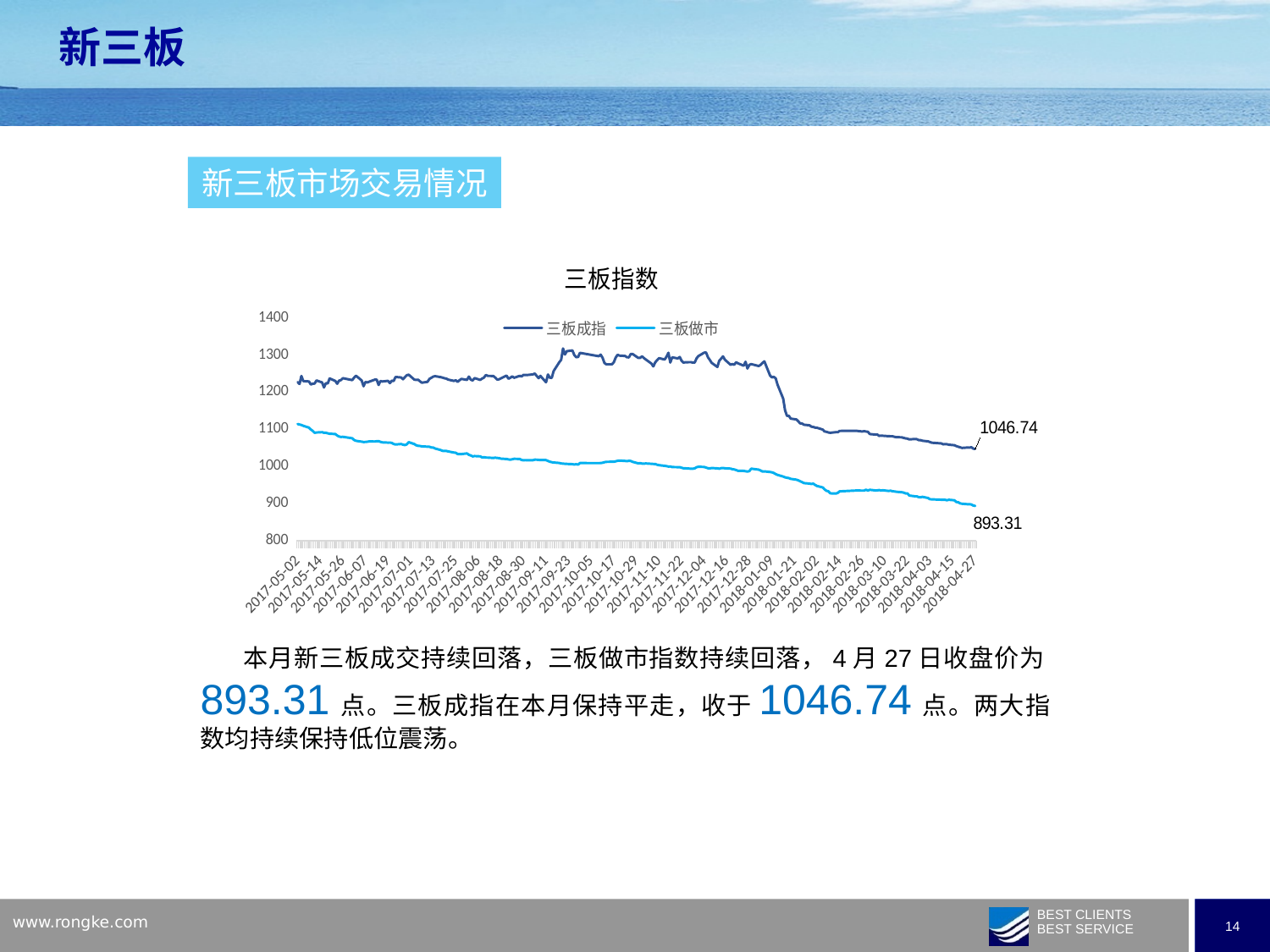

新三板
新三板市场交易情况

### Chart: 三板指数

| Category | 三板成指 | 三板做市 |
|---|---|---|
| 42857 | 1227.0285 | 1113.9573 |
| 42858 | 1221.8853 | 1112.5361 |
| 42859 | 1243.3403 | 1111.3882 |
| 42860 | 1229.3634 | 1109.0196 |
| 42863 | 1228.5894 | 1104.2718 |
| 42864 | 1220.4136 | 1099.1127 |
| 42865 | 1222.5957 | 1095.2433 |
| 42866 | 1222.94 | 1090.2227 |
| 42867 | 1231.2514 | 1091.1149 |
| 42870 | 1225.9148 | 1091.8086 |
| 42871 | 1212.515 | 1090.2603 |
| 42872 | 1224.0096 | 1090.2663 |
| 42873 | 1223.2518 | 1088.7596 |
| 42874 | 1236.816 | 1087.5661 |
| 42877 | 1229.883 | 1086.9017 |
| 42878 | 1222.3901 | 1082.7958 |
| 42879 | 1230.8488 | 1080.0739 |
| 42880 | 1232.2749 | 1079.0629 |
| 42881 | 1237.2821 | 1079.398 |
| 42886 | 1232.2135 | 1075.4707 |
| 42887 | 1238.7858 | 1070.7216 |
| 42888 | 1244.0677 | 1068.5134 |
| 42891 | 1231.289 | 1066.2994 |
| 42892 | 1215.6647 | 1065.3877 |
| 42893 | 1227.2003 | 1065.5672 |
| 42894 | 1225.8973 | 1066.2014 |
| 42895 | 1227.8943 | 1067.0203 |
| 42898 | 1233.4553 | 1066.6736 |
| 42899 | 1233.5225 | 1067.5424 |
| 42900 | 1219.0428 | 1067.6561 |
| 42901 | 1229.648 | 1065.8771 |
| 42902 | 1228.5179 | 1064.4338 |
| 42905 | 1230.2553 | 1063.6681 |
| 42906 | 1224.1447 | 1063.8946 |
| 42907 | 1230.6059 | 1062.8843 |
| 42908 | 1229.683 | 1059.9331 |
| 42909 | 1240.6195 | 1058.7911 |
| 42912 | 1239.3124 | 1059.9893 |
| 42913 | 1234.5176 | 1058.1994 |
| 42914 | 1240.2497 | 1056.9615 |
| 42915 | 1245.4273 | 1059.1116 |
| 42916 | 1246.7878 | 1064.9162 |
| 42919 | 1233.4757 | 1059.8881 |
| 42920 | 1232.7297 | 1056.4465 |
| 42921 | 1233.2571 | 1055.1447 |
| 42922 | 1228.9952 | 1054.6528 |
| 42923 | 1225.2022 | 1053.6836 |
| 42926 | 1227.5466 | 1052.8757 |
| 42927 | 1235.3357 | 1052.6178 |
| 42928 | 1238.478 | 1050.6368 |
| 42929 | 1241.5741 | 1050.5333 |
| 42930 | 1242.8968 | 1047.9933 |
| 42933 | 1240.1457 | 1043.6623 |
| 42934 | 1238.8997 | 1041.516 |
| 42935 | 1237.2237 | 1041.3723 |
| 42936 | 1236.339 | 1041.2207 |
| 42937 | 1233.5187 | 1040.0413 |
| 42940 | 1230.0727 | 1037.0105 |
| 42941 | 1231.7079 | 1036.3538 |
| 42942 | 1227.4994 | 1033.0561 |
| 42943 | 1231.7843 | 1032.6787 |
| 42944 | 1235.5033 | 1032.7366 |
| 42947 | 1232.7176 | 1034.5982 |
| 42948 | 1241.7571 | 1030.8343 |
| 42949 | 1233.4447 | 1029.1168 |
| 42950 | 1231.1286 | 1026.5846 |
| 42951 | 1237.5721 | 1027.4973 |
| 42954 | 1232.8329 | 1026.7138 |
| 42955 | 1236.2379 | 1023.8259 |
| 42956 | 1239.0714 | 1024.5144 |
| 42957 | 1245.852 | 1023.5039 |
| 42958 | 1243.4795 | 1023.3151 |
| 42961 | 1243.3284 | 1022.4429 |
| 42962 | 1239.0223 | 1023.2299 |
| 42963 | 1233.5935 | 1022.3933 |
| 42964 | 1234.3947 | 1022.0344 |
| 42965 | 1237.0081 | 1020.5162 |
| 42968 | 1244.2966 | 1019.5931 |
| 42969 | 1236.0538 | 1018.534 |
| 42970 | 1238.3624 | 1017.8426 |
| 42971 | 1242.4238 | 1018.9147 |
| 42972 | 1238.3897 | 1020.0886 |
| 42975 | 1243.6567 | 1019.7402 |
| 42976 | 1242.054 | 1017.0793 |
| 42977 | 1246.3866 | 1016.0955 |
| 42978 | 1245.9099 | 1016.5639 |
| 42979 | 1245.9812 | 1016.0234 |
| 42982 | 1247.5663 | 1016.3427 |
| 42983 | 1249.8047 | 1017.8014 |
| 42984 | 1243.5189 | 1017.7124 |
| 42985 | 1237.5094 | 1017.1043 |
| 42986 | 1243.4756 | 1016.7988 |
| 42989 | 1226.3758 | 1016.5716 |
| 42990 | 1247.2669 | 1014.3102 |
| 42991 | 1238.6404 | 1012.2835 |
| 42992 | 1238.1956 | 1010.9874 |
| 42993 | 1256.4182 | 1010.2157 |
| 42996 | 1280.1988 | 1008.99 |
| 42997 | 1286.8138 | 1007.6411 |
| 42998 | 1317.445 | 1007.2147 |
| 42999 | 1301.1417 | 1006.7288 |
| 43000 | 1310.0014 | 1006.4489 |
| 43003 | 1312.2306 | 1005.6576 |
| 43004 | 1299.8535 | 1004.8394 |
| 43005 | 1293.977 | 1005.5217 |
| 43006 | 1294.4135 | 1004.5607 |
| 43007 | 1305.5709 | 1008.7093 |
| 43017 | 1296.5622 | 1008.5101 |
| 43018 | 1300.7253 | 1008.7099 |
| 43019 | 1292.4796 | 1009.5078 |
| 43020 | 1278.2711 | 1010.9793 |
| 43021 | 1274.798 | 1011.9108 |
| 43024 | 1274.7126 | 1012.1782 |
| 43025 | 1280.0924 | 1012.185 |
| 43026 | 1292.8949 | 1013.375 |
| 43027 | 1300.5199 | 1014.7019 |
| 43028 | 1298.2325 | 1015.3607 |
| 43031 | 1297.1787 | 1014.3342 |
| 43032 | 1293.7866 | 1013.695 |
| 43033 | 1293.4133 | 1014.7371 |
| 43034 | 1302.5999 | 1014.1387 |
| 43035 | 1302.5466 | 1011.8712 |
| 43038 | 1291.9331 | 1007.9267 |
| 43039 | 1292.2316 | 1008.5759 |
| 43040 | 1296.1406 | 1007.1412 |
| 43041 | 1291.5472 | 1007.0806 |
| 43042 | 1287.7175 | 1007.6043 |
| 43045 | 1276.6085 | 1006.7033 |
| 43046 | 1269.0747 | 1006.2288 |
| 43047 | 1280.0825 | 1006.1402 |
| 43048 | 1286.0379 | 1004.0378 |
| 43049 | 1291.3225 | 1003.0775 |
| 43052 | 1287.6752 | 1001.1181 |
| 43053 | 1295.2601 | 1000.437 |
| 43054 | 1305.9169 | 999.3193 |
| 43055 | 1279.5346 | 999.5352 |
| 43056 | 1293.5352 | 997.92 |
| 43059 | 1290.6967 | 997.5869 |
| 43060 | 1294.4308 | 997.6781 |
| 43061 | 1284.3669 | 996.0526 |
| 43062 | 1279.2048 | 994.533 |
| 43063 | 1280.2614 | 994.5961 |
| 43066 | 1280.6019 | 993.4337 |
| 43067 | 1279.2841 | 993.4885 |
| 43068 | 1279.707 | 994.467 |
| 43069 | 1291.3077 | 997.6082 |
| 43070 | 1297.0959 | 998.5208 |
| 43073 | 1306.1088 | 998.1925 |
| 43074 | 1306.6491 | 996.3726 |
| 43075 | 1293.7567 | 994.8702 |
| 43076 | 1286.6553 | 994.2197 |
| 43077 | 1278.8489 | 995.3943 |
| 43080 | 1267.6423 | 994.4002 |
| 43081 | 1284.0504 | 993.506 |
| 43082 | 1290.0231 | 994.9053 |
| 43083 | 1296.2297 | 995.4589 |
| 43084 | 1287.3161 | 994.5935 |
| 43087 | 1273.586 | 993.7503 |
| 43088 | 1275.4402 | 992.0838 |
| 43089 | 1273.7082 | 991.4653 |
| 43090 | 1280.3214 | 989.8221 |
| 43091 | 1277.4677 | 987.8741 |
| 43094 | 1270.9753 | 987.5304 |
| 43095 | 1281.6435 | 986.6085 |
| 43096 | 1263.4703 | 985.9451 |
| 43097 | 1273.2676 | 986.8445 |
| 43098 | 1275.3188 | 993.6477 |
| 43102 | 1270.1745 | 990.9118 |
| 43103 | 1273.1795 | 988.6564 |
| 43104 | 1278.6736 | 985.9004 |
| 43105 | 1282.7068 | 986.2818 |
| 43108 | 1244.7353 | 984.6371 |
| 43109 | 1239.6523 | 983.7531 |
| 43110 | 1240.8833 | 981.8612 |
| 43111 | 1236.9556 | 978.9766 |
| 43112 | 1219.8473 | 976.7381 |
| 43115 | 1182.1658 | 972.3446 |
| 43116 | 1151.0545 | 970.2391 |
| 43117 | 1135.8963 | 969.0551 |
| 43118 | 1136.1588 | 968.1117 |
| 43119 | 1128.5279 | 966.1722 |
| 43122 | 1126.3135 | 963.8852 |
| 43123 | 1121.4158 | 962.1239 |
| 43124 | 1115.6021 | 959.6523 |
| 43125 | 1115.2102 | 957.3519 |
| 43126 | 1111.9839 | 954.6798 |
| 43129 | 1110.4597 | 953.4218 |
| 43130 | 1106.8105 | 952.3397 |
| 43131 | 1105.9714 | 953.266 |
| 43132 | 1104.2439 | 949.5794 |
| 43133 | 1103.8412 | 946.8542 |
| 43136 | 1099.0453 | 942.9868 |
| 43137 | 1093.7043 | 937.7669 |
| 43138 | 1092.7365 | 933.8386 |
| 43139 | 1091.0519 | 932.8071 |
| 43140 | 1090.2645 | 927.0582 |
| 43143 | 1091.8343 | 926.519 |
| 43144 | 1091.7103 | 928.3394 |
| 43145 | 1095.2087 | 932.479 |
| 43153 | 1095.2986 | 934.5669 |
| 43154 | 1095.6902 | 934.7109 |
| 43157 | 1093.6109 | 934.4801 |
| 43158 | 1094.5199 | 934.4642 |
| 43159 | 1093.6236 | 936.7986 |
| 43160 | 1092.923 | 934.7071 |
| 43161 | 1086.689 | 936.624 |
| 43164 | 1085.3519 | 934.9333 |
| 43165 | 1085.5463 | 935.1528 |
| 43166 | 1081.8428 | 935.867 |
| 43167 | 1082.4391 | 934.9009 |
| 43168 | 1082.1685 | 935.3679 |
| 43171 | 1081.0396 | 933.5789 |
| 43172 | 1080.985 | 934.225 |
| 43173 | 1080.9953 | 932.9259 |
| 43174 | 1079.5119 | 932.1896 |
| 43175 | 1078.3661 | 931.3597 |
| 43178 | 1078.0331 | 930.0713 |
| 43179 | 1076.4718 | 929.0984 |
| 43180 | 1075.205 | 927.0407 |
| 43181 | 1074.4482 | 927.1664 |
| 43182 | 1072.2827 | 921.1842 |
| 43185 | 1073.5813 | 919.223 |
| 43186 | 1072.9488 | 919.1009 |
| 43187 | 1070.5603 | 916.9404 |
| 43188 | 1070.2889 | 916.4316 |
| 43189 | 1068.761 | 917.6504 |
| 43192 | 1067.0749 | 914.4686 |
| 43193 | 1065.2428 | 911.2972 |
| 43194 | 1063.5101 | 911.0306 |
| 43199 | 1061.5231 | 909.9073 |
| 43200 | 1059.1051 | 909.9386 |
| 43201 | 1059.6741 | 909.584 |
| 43202 | 1059.4504 | 908.4885 |
| 43203 | 1058.0479 | 909.8073 |
| 43206 | 1056.7332 | 908.472 |
| 43207 | 1054.3665 | 903.7922 |
| 43208 | 1052.7204 | 903.2092 |
| 43209 | 1051.1433 | 900.2494 |
| 43210 | 1049.4527 | 899.0993 |
| 43213 | 1050.505 | 897.7954 |
| 43214 | 1050.1893 | 897.9557 |
| 43215 | 1051.3481 | 897.0817 |
| 43216 | 1047.4666 | 894.1754 |
| 43217 | 1046.7367 | 893.3099 |
      本月新三板成交持续回落，三板做市指数持续回落，4月27日收盘价为893.31点。三板成指在本月保持平走，收于1046.74点。两大指数均持续保持低位震荡。